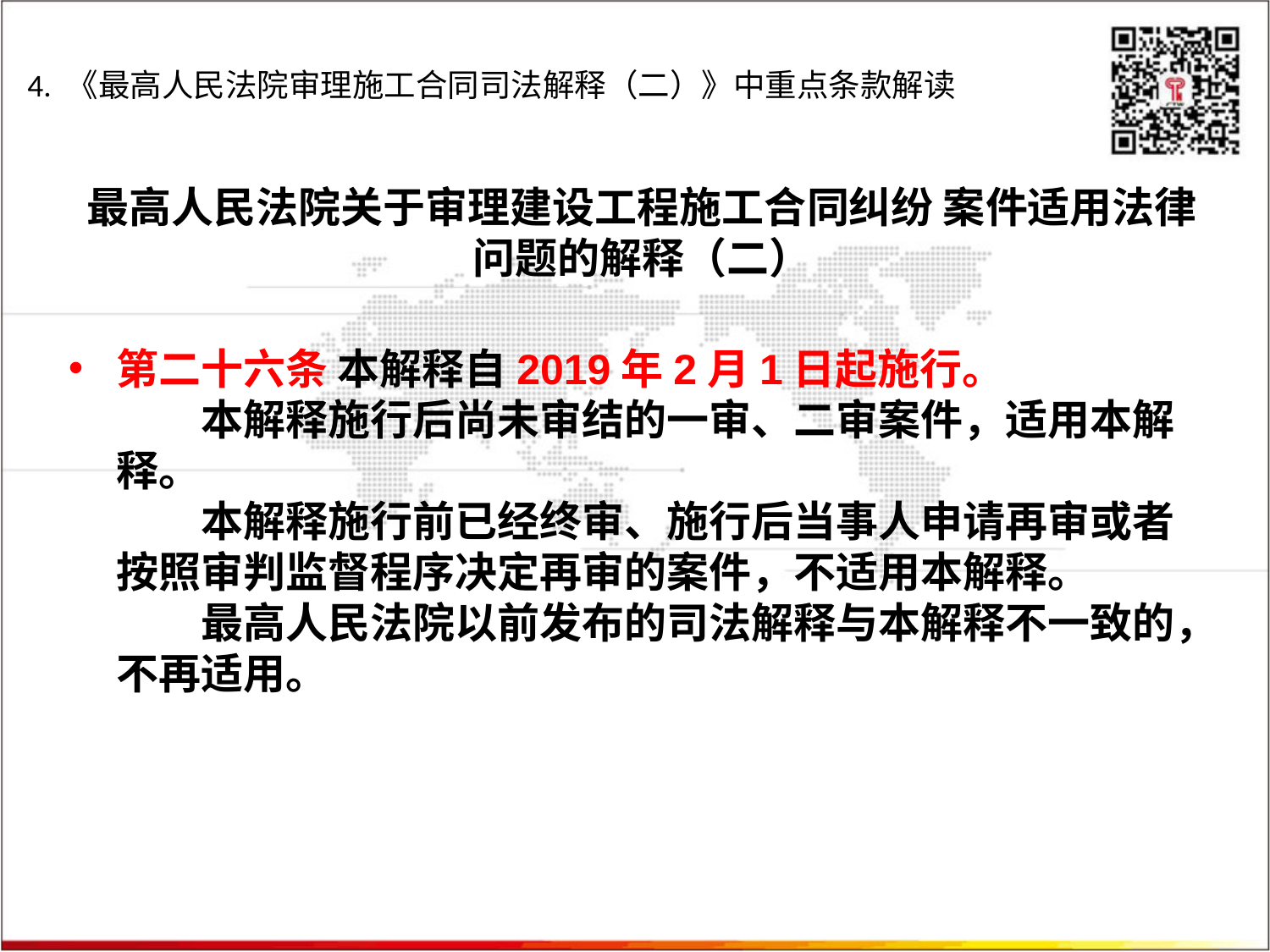

4. 《最高人民法院审理施工合同司法解释（二）》中重点条款解读
# 最高人民法院关于审理建设工程施工合同纠纷 案件适用法律问题的解释（二）
第二十六条 本解释自2019年2月1日起施行。
　　本解释施行后尚未审结的一审、二审案件，适用本解释。
　　本解释施行前已经终审、施行后当事人申请再审或者按照审判监督程序决定再审的案件，不适用本解释。
　　最高人民法院以前发布的司法解释与本解释不一致的，不再适用。